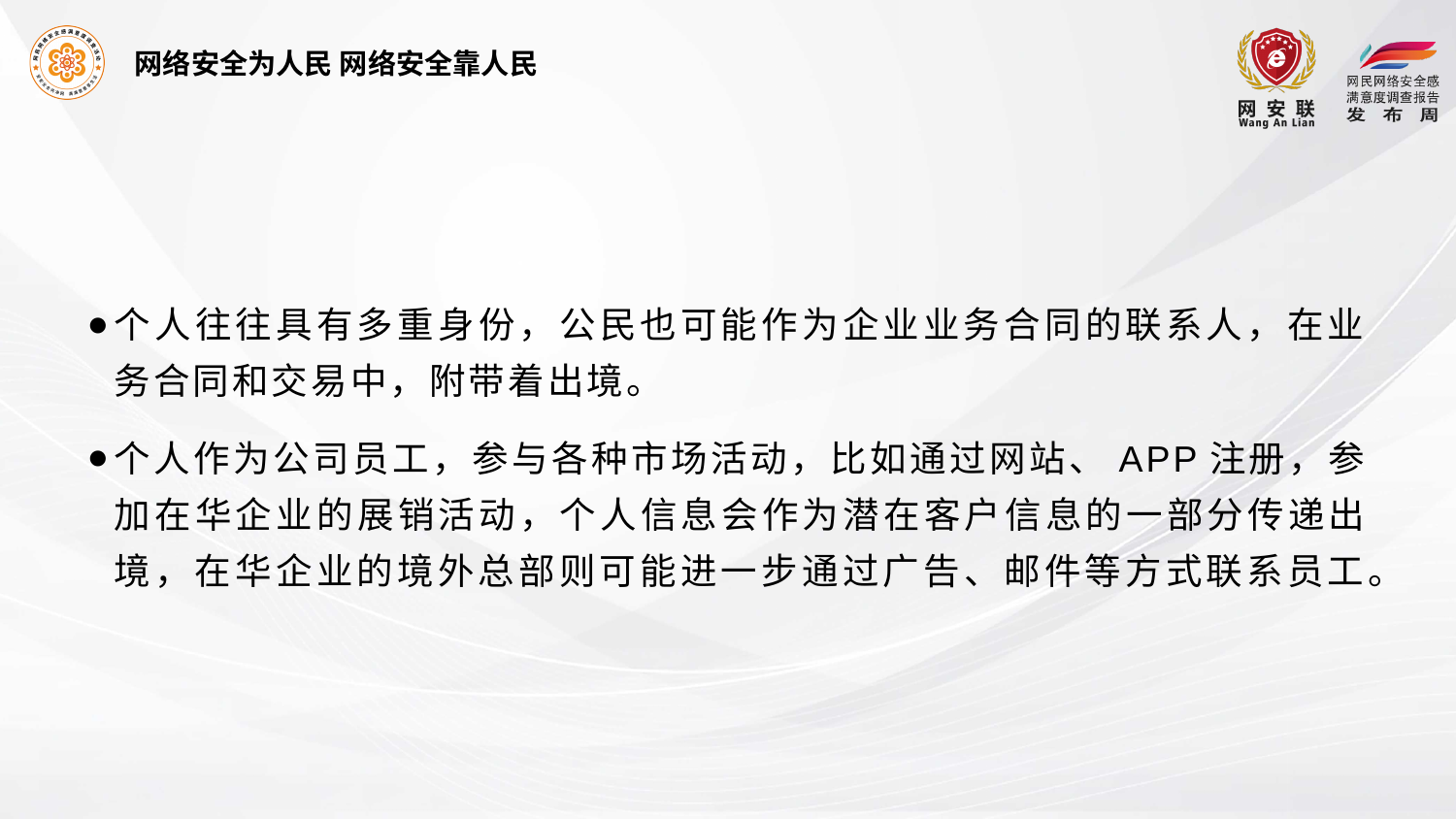

#
个人往往具有多重身份，公民也可能作为企业业务合同的联系人，在业务合同和交易中，附带着出境。
个人作为公司员工，参与各种市场活动，比如通过网站、APP注册，参加在华企业的展销活动，个人信息会作为潜在客户信息的一部分传递出境，在华企业的境外总部则可能进一步通过广告、邮件等方式联系员工。